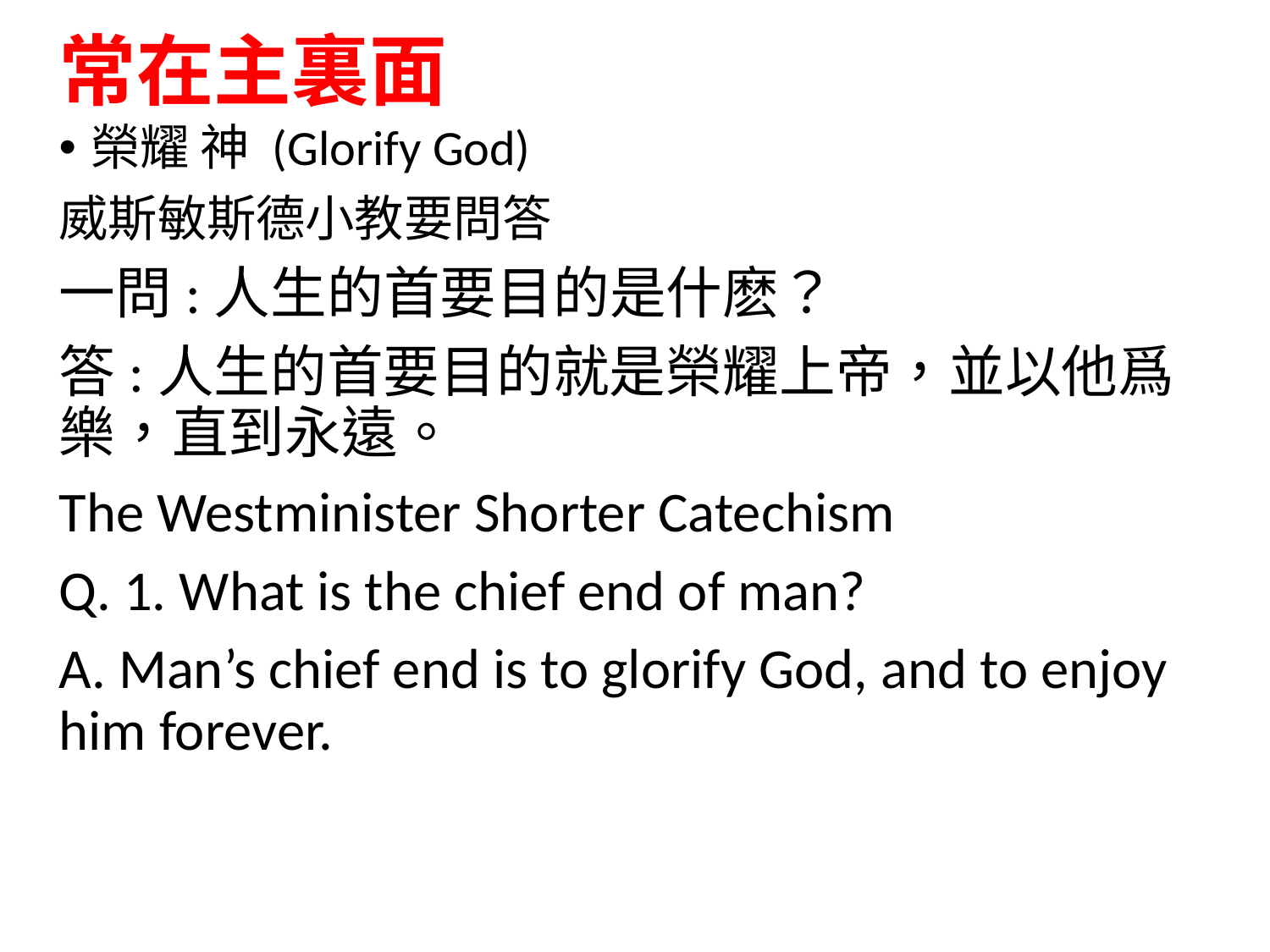

# 常在主裏面
榮耀 神 (Glorify God)
威斯敏斯德小教要問答
一問:人生的首要目的是什麽？
答:人生的首要目的就是榮耀上帝，並以他爲樂，直到永遠。
The Westminister Shorter Catechism
Q. 1. What is the chief end of man?
A. Man’s chief end is to glorify God, and to enjoy him forever.